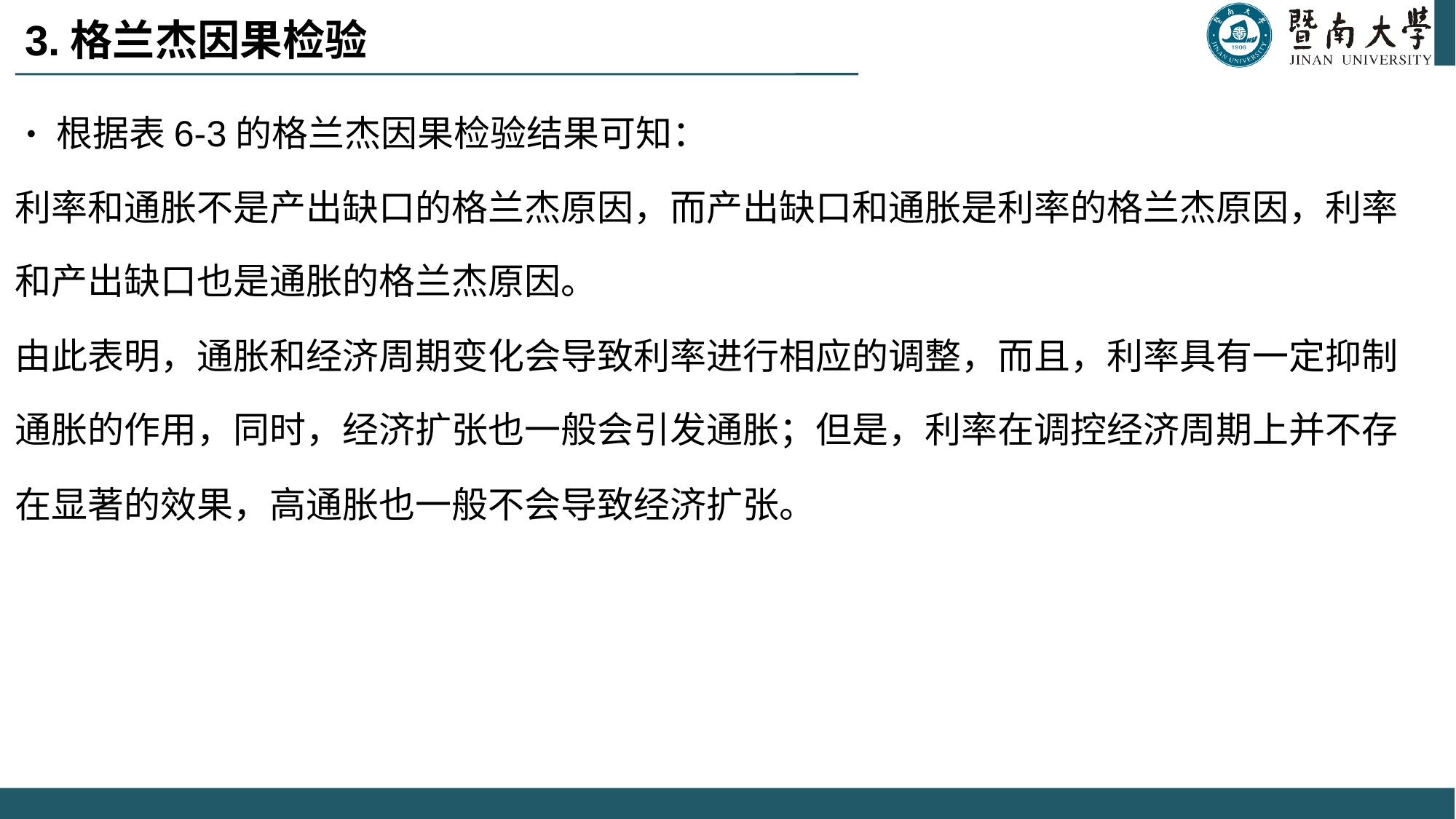

# 3.格兰杰因果检验
•根据表6-3的格兰杰因果检验结果可知：
利率和通胀不是产出缺口的格兰杰原因，而产出缺口和通胀是利率的格兰杰原因，利率和产出缺口也是通胀的格兰杰原因。
由此表明，通胀和经济周期变化会导致利率进行相应的调整，而且，利率具有一定抑制通胀的作用，同时，经济扩张也一般会引发通胀；但是，利率在调控经济周期上并不存在显著的效果，高通胀也一般不会导致经济扩张。